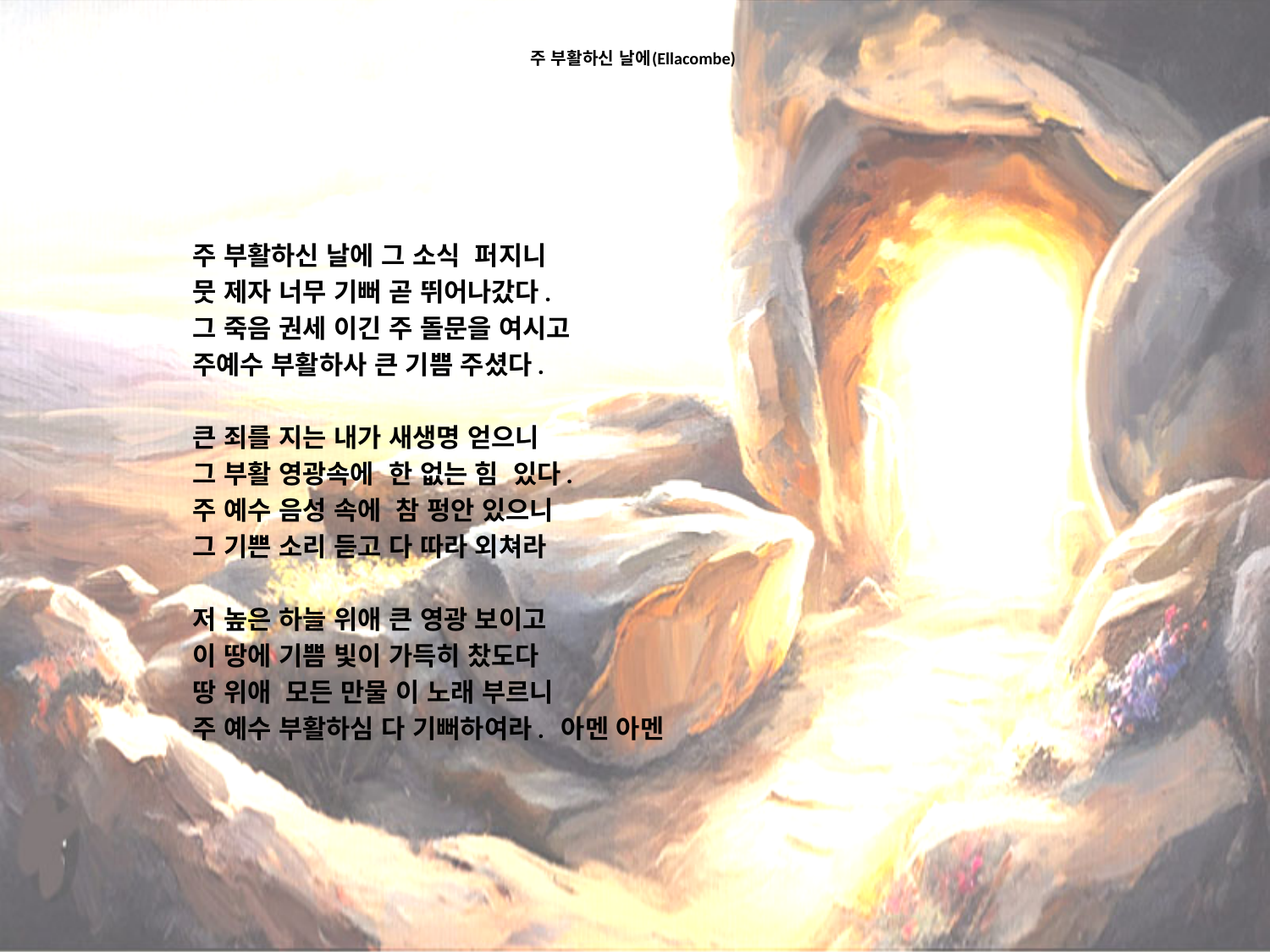

# 주 부활하신 날에(Ellacombe)
주 부활하신 날에 그 소식  퍼지니
뭇 제자 너무 기뻐 곧 뛰어나갔다.
그 죽음 권세 이긴 주 돌문을 여시고
주예수 부활하사 큰 기쁨 주셨다.

큰 죄를 지는 내가 새생명 얻으니
그 부활 영광속에  한 없는 힘  있다.
주 예수 음성 속에  참 펑안 있으니
그 기쁜 소리 듣고 다 따라 외쳐라

저 높은 하늘 위애 큰 영광 보이고
이 땅에 기쁨 빛이 가득히 찼도다
땅 위애  모든 만물 이 노래 부르니
주 예수 부활하심 다 기뻐하여라.  아멘 아멘